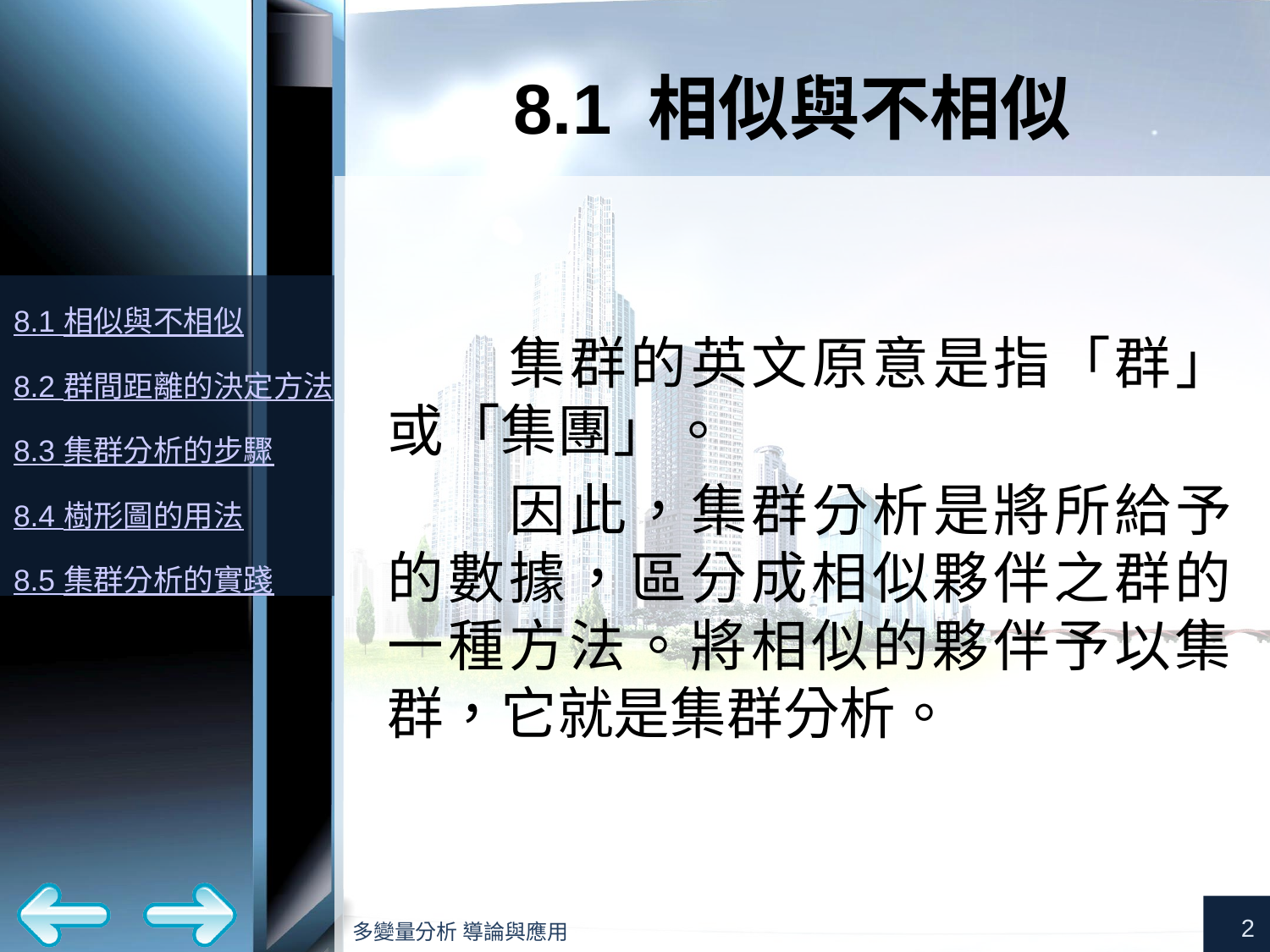

# 8.1 相似與不相似
集群的英文原意是指「群」或「集團」。
因此，集群分析是將所給予的數據，區分成相似夥伴之群的一種方法。將相似的夥伴予以集群，它就是集群分析。
2
多變量分析 導論與應用